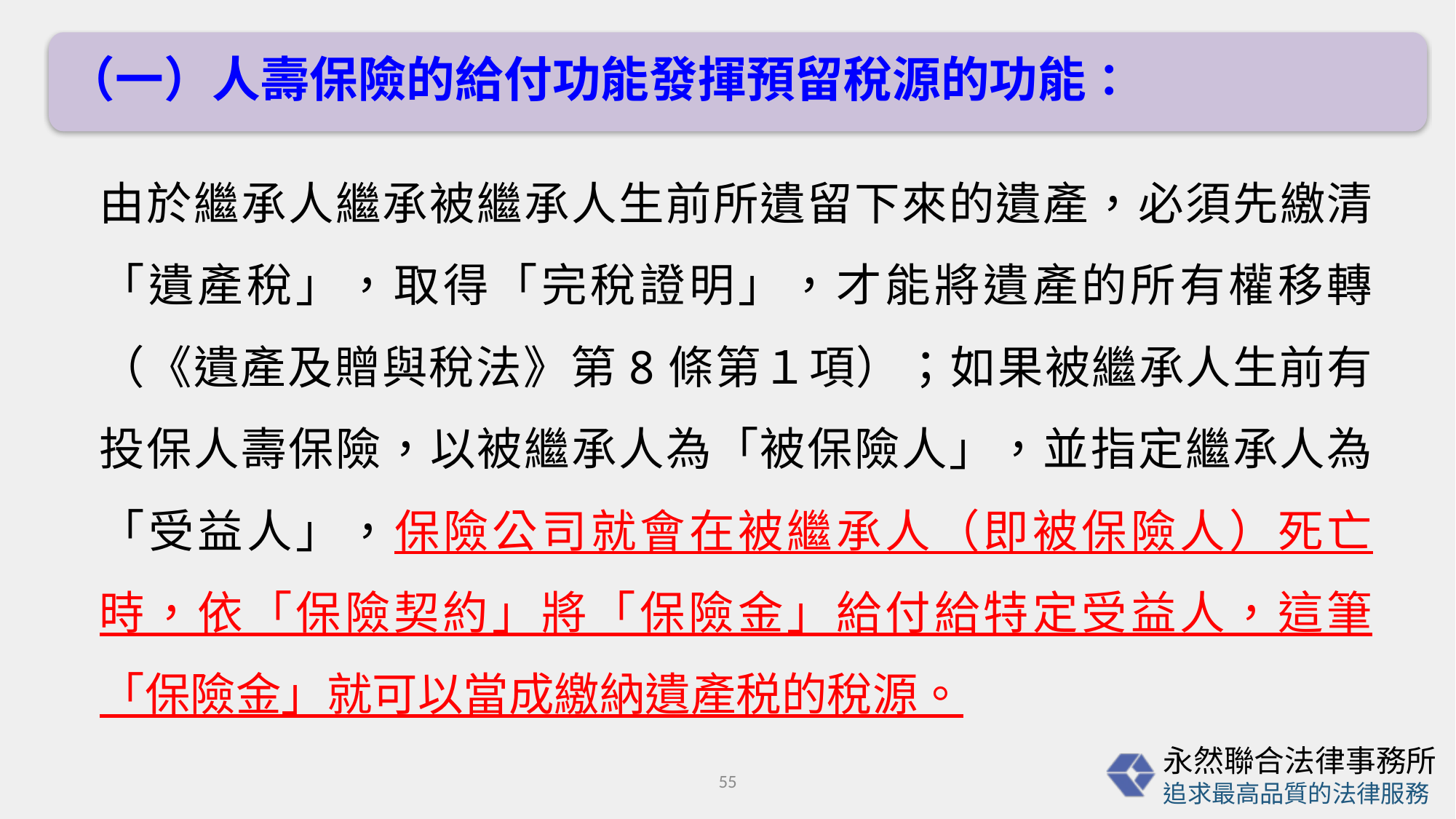

（一）人壽保險的給付功能發揮預留稅源的功能：
由於繼承人繼承被繼承人生前所遺留下來的遺產，必須先繳清「遺產稅」，取得「完稅證明」，才能將遺產的所有權移轉（《遺產及贈與稅法》第8條第１項）；如果被繼承人生前有投保人壽保險，以被繼承人為「被保險人」，並指定繼承人為「受益人」，保險公司就會在被繼承人（即被保險人）死亡時，依「保險契約」將「保險金」給付給特定受益人，這筆「保險金」就可以當成繳納遺產税的稅源。

55